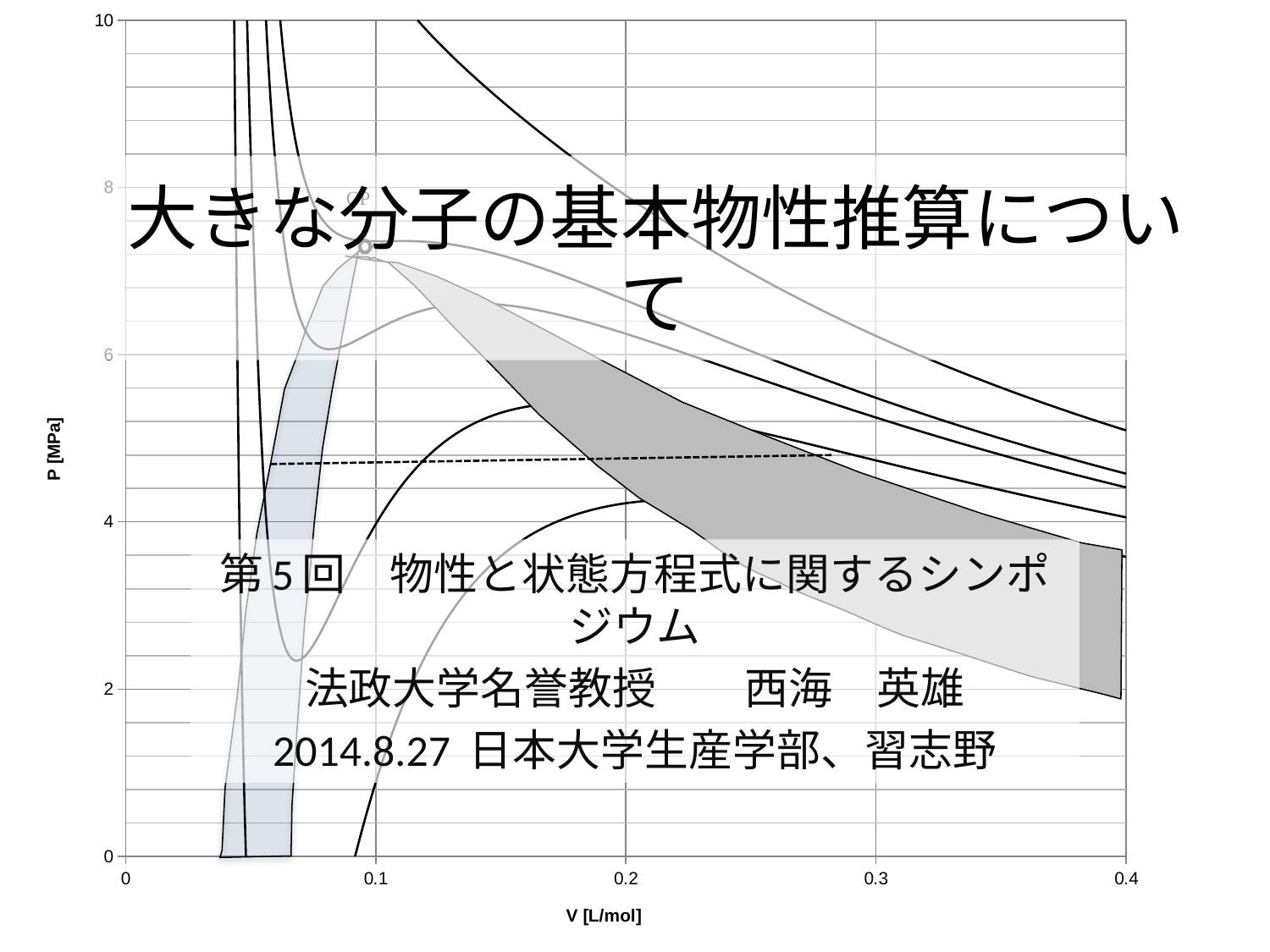

### Chart

| Category |  |  |  |  |  |
|---|---|---|---|---|---|
# 大きな分子の基本物性推算について
第5回　物性と状態方程式に関するシンポジウム
法政大学名誉教授　　西海　英雄
2014.8.27 日本大学生産学部、習志野